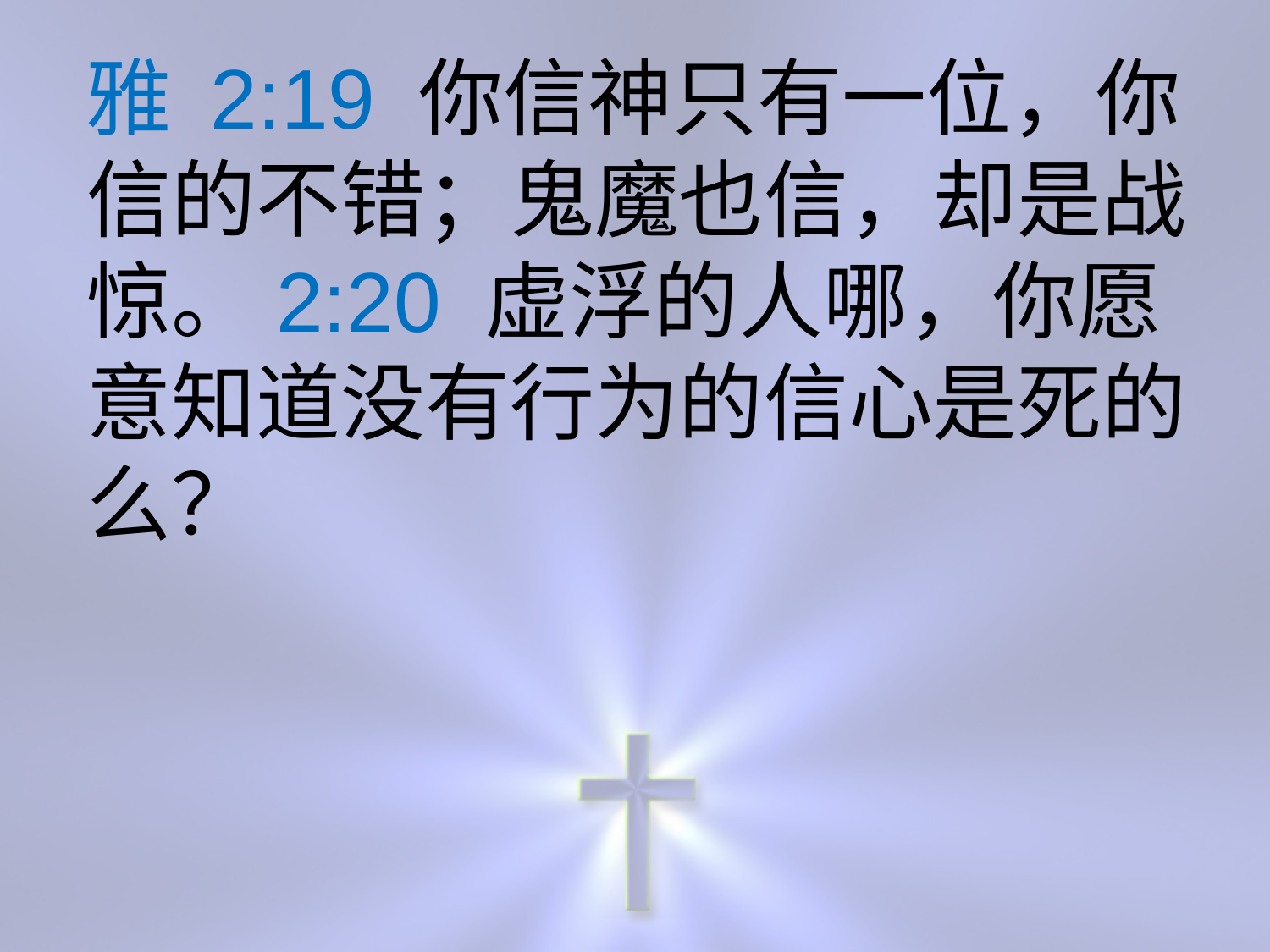

雅 2:19 你信神只有一位，你信的不错；鬼魔也信，却是战惊。2:20 虚浮的人哪，你愿意知道没有行为的信心是死的么？